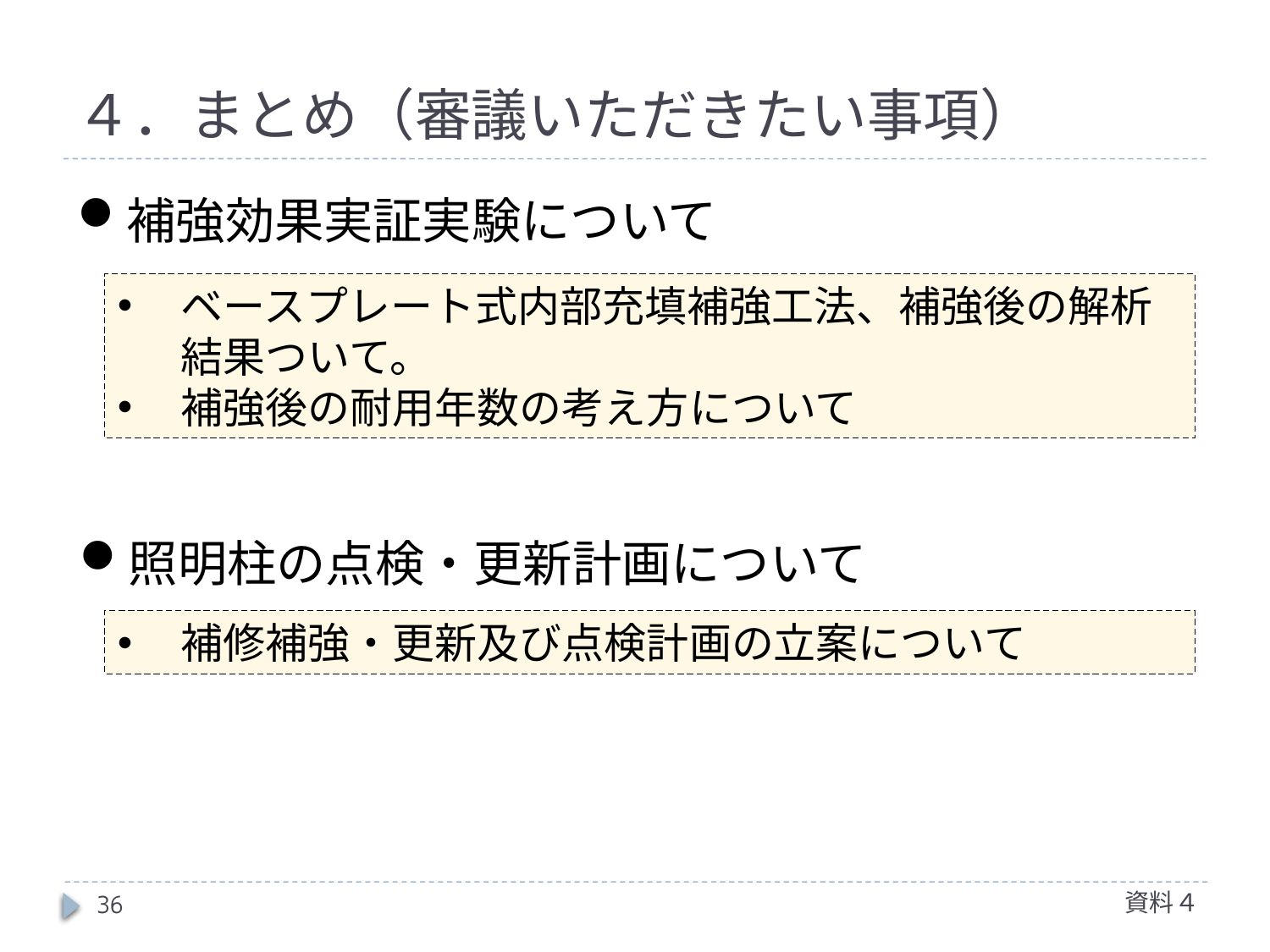

# ４．まとめ（審議いただきたい事項）
補強効果実証実験について
ベースプレート式内部充填補強工法、補強後の解析結果ついて。
補強後の耐用年数の考え方について
照明柱の点検・更新計画について
補修補強・更新及び点検計画の立案について
資料４
36